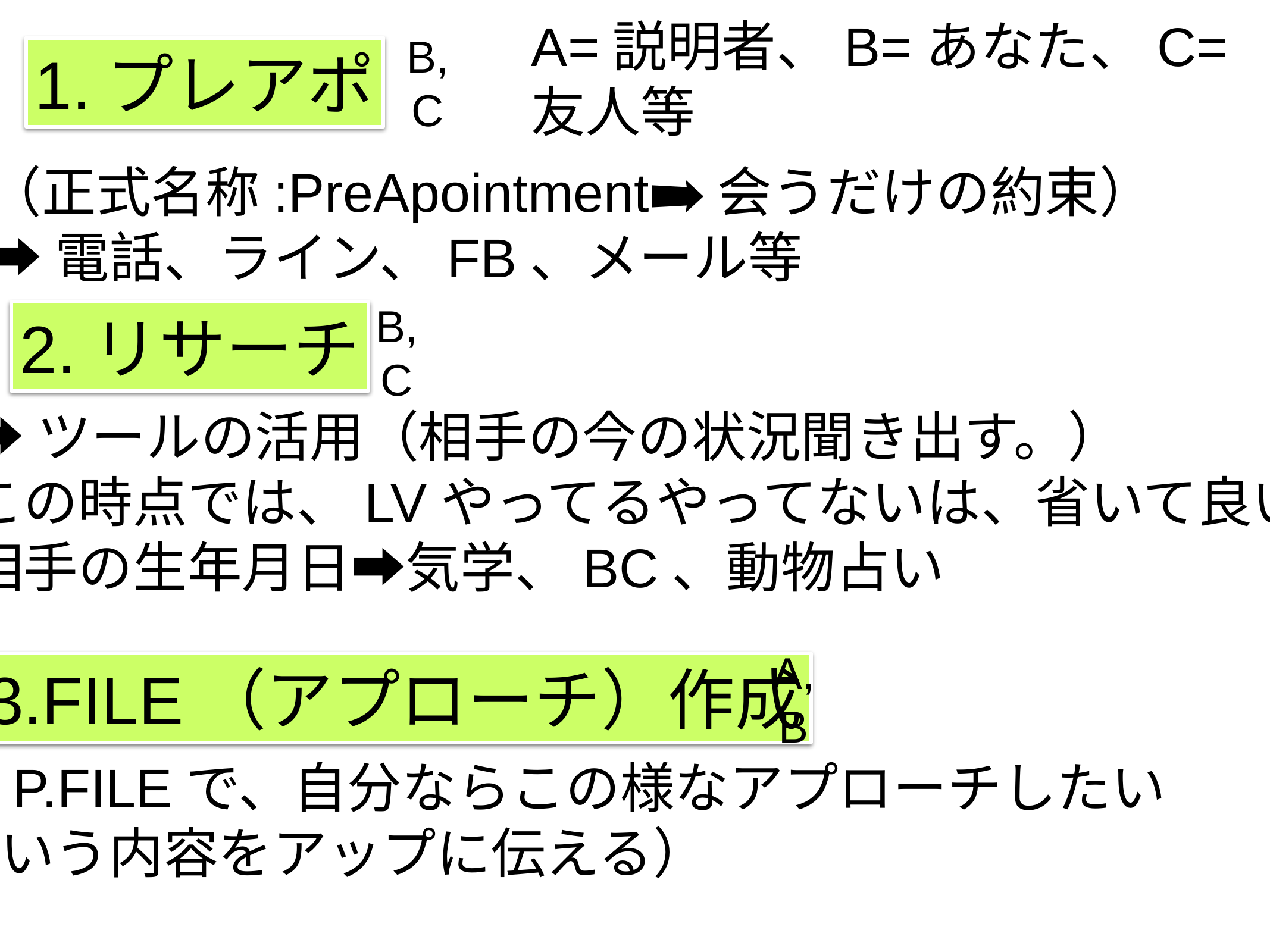

A=説明者、B=あなた、C=友人等

1.プレアポ
B,C

（正式名称:PreApointment➡会うだけの約束）
➡電話、ライン、FB、メール等
2.リサーチ
B,C

➡ツールの活用（相手の今の状況聞き出す。）
この時点では、LVやってるやってないは、省いて良い。
相手の生年月日➡気学、BC、動物占い
3.FILE（アプローチ）作成
A,B

（P.FILEで、自分ならこの様なアプローチしたい
という内容をアップに伝える）